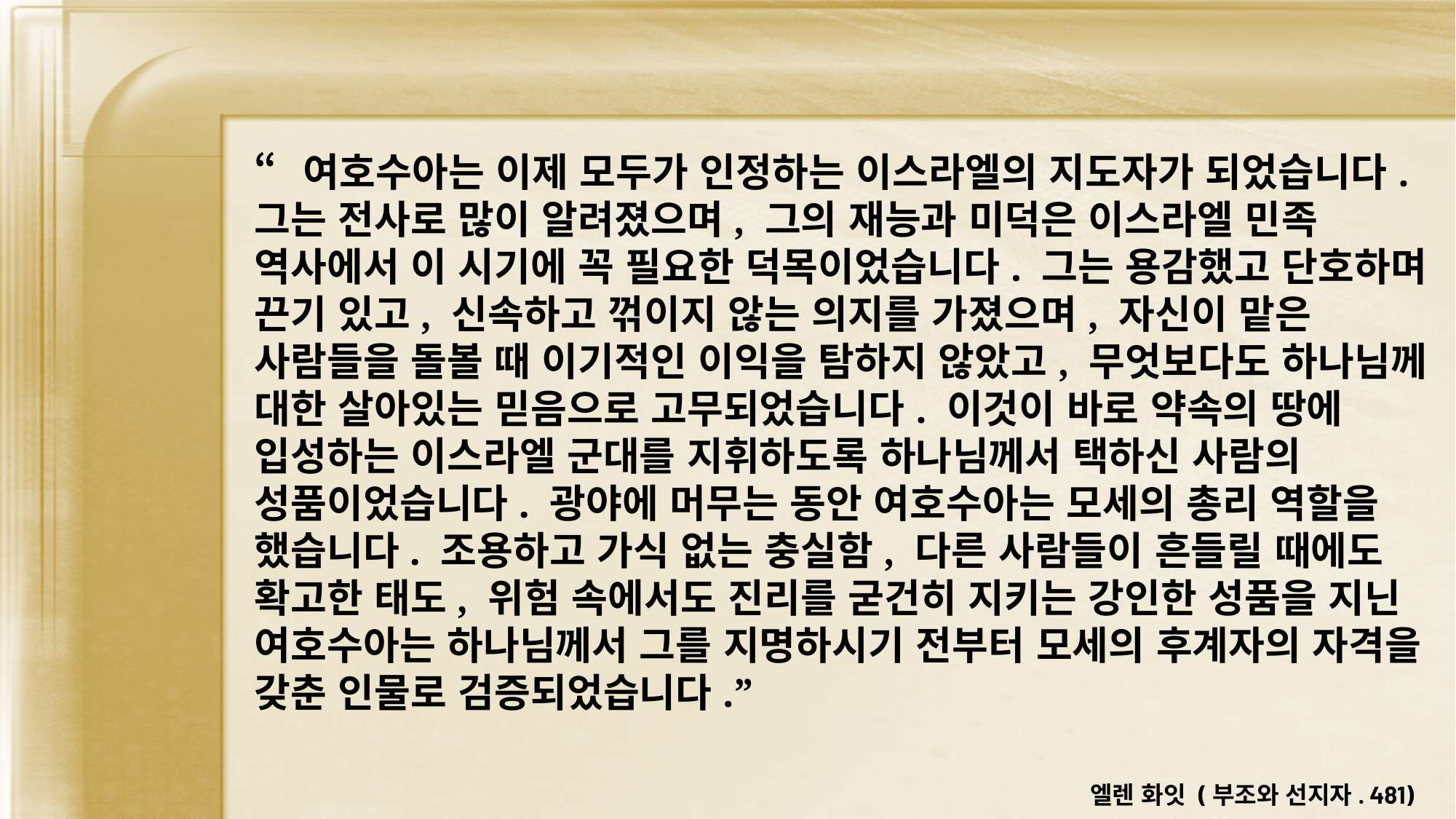

“여호수아는 이제 모두가 인정하는 이스라엘의 지도자가 되었습니다. 그는 전사로 많이 알려졌으며, 그의 재능과 미덕은 이스라엘 민족 역사에서 이 시기에 꼭 필요한 덕목이었습니다. 그는 용감했고 단호하며 끈기 있고, 신속하고 꺾이지 않는 의지를 가졌으며, 자신이 맡은 사람들을 돌볼 때 이기적인 이익을 탐하지 않았고, 무엇보다도 하나님께 대한 살아있는 믿음으로 고무되었습니다. 이것이 바로 약속의 땅에 입성하는 이스라엘 군대를 지휘하도록 하나님께서 택하신 사람의 성품이었습니다. 광야에 머무는 동안 여호수아는 모세의 총리 역할을 했습니다. 조용하고 가식 없는 충실함, 다른 사람들이 흔들릴 때에도 확고한 태도, 위험 속에서도 진리를 굳건히 지키는 강인한 성품을 지닌 여호수아는 하나님께서 그를 지명하시기 전부터 모세의 후계자의 자격을 갖춘 인물로 검증되었습니다.”
엘렌 화잇 (부조와 선지자. 481)